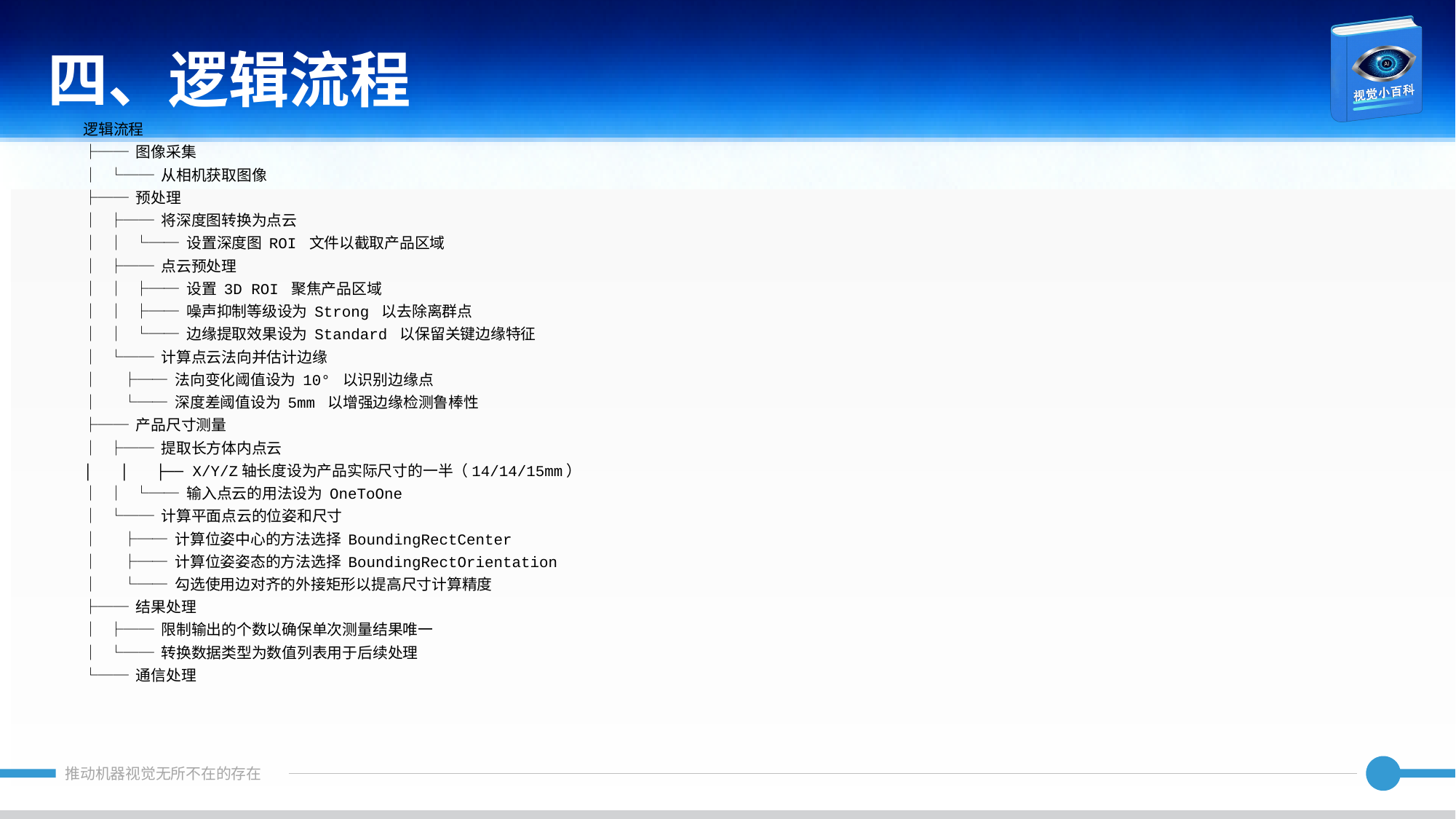

四、逻辑流程

逻辑流程
├── 图像采集
│   └── 从相机获取图像
├── 预处理
│   ├── 将深度图转换为点云
│   │   └── 设置深度图 ROI 文件以截取产品区域
│   ├── 点云预处理
│   │   ├── 设置 3D ROI 聚焦产品区域
│   │   ├── 噪声抑制等级设为 Strong 以去除离群点
│   │   └── 边缘提取效果设为 Standard 以保留关键边缘特征
│   └── 计算点云法向并估计边缘
│       ├── 法向变化阈值设为 10° 以识别边缘点
│       └── 深度差阈值设为 5mm 以增强边缘检测鲁棒性
├── 产品尺寸测量
│   ├── 提取长方体内点云
│   │   ├── X/Y/Z轴长度设为产品实际尺寸的一半（14/14/15mm）
│   │   └── 输入点云的用法设为 OneToOne
│   └── 计算平面点云的位姿和尺寸
│       ├── 计算位姿中心的方法选择 BoundingRectCenter
│       ├── 计算位姿姿态的方法选择 BoundingRectOrientation
│       └── 勾选使用边对齐的外接矩形以提高尺寸计算精度
├── 结果处理
│   ├── 限制输出的个数以确保单次测量结果唯一
│   └── 转换数据类型为数值列表用于后续处理
└── 通信处理
8